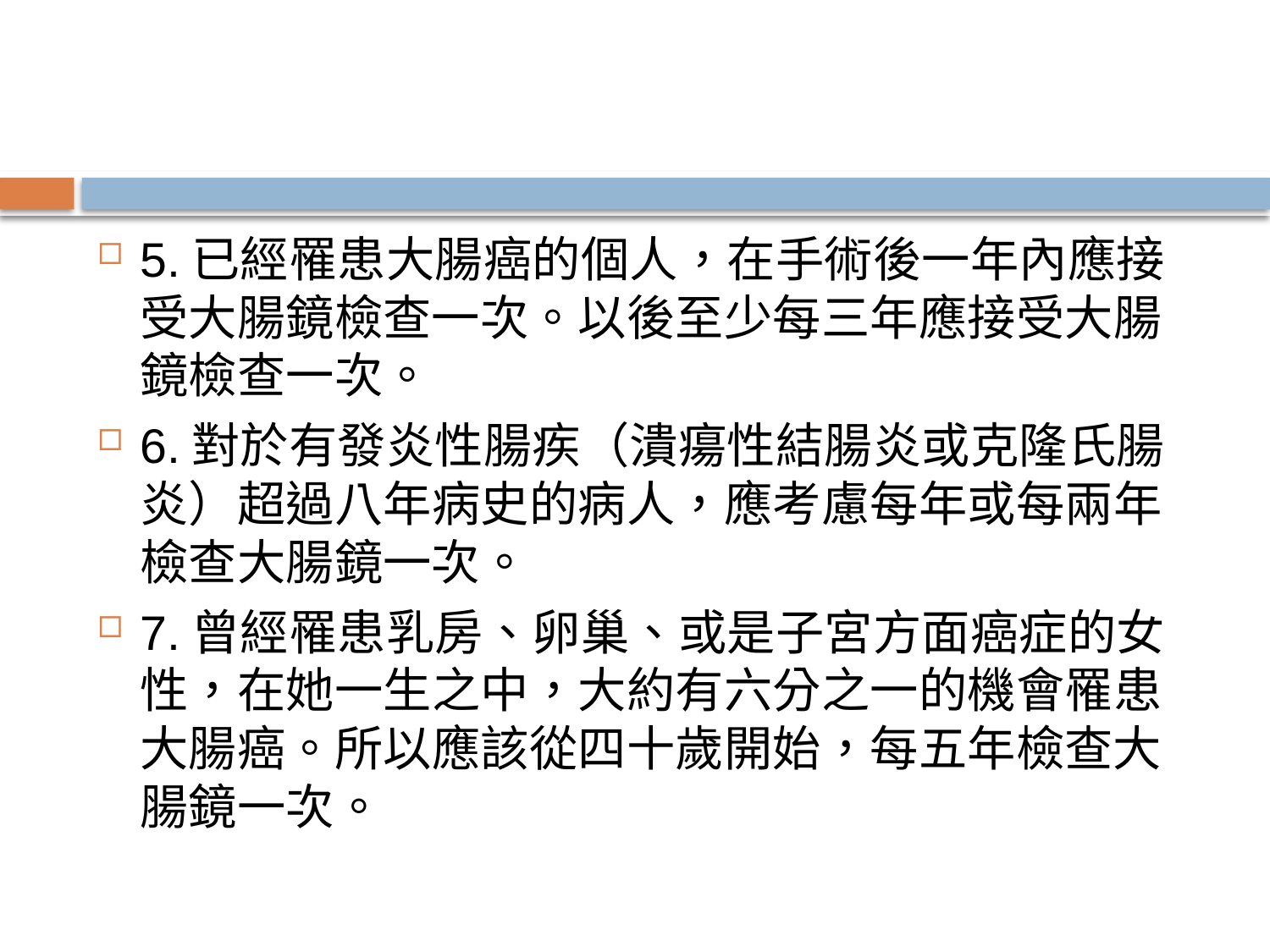

#
5.已經罹患大腸癌的個人，在手術後一年內應接受大腸鏡檢查一次。以後至少每三年應接受大腸鏡檢查一次。
6.對於有發炎性腸疾（潰瘍性結腸炎或克隆氏腸炎）超過八年病史的病人，應考慮每年或每兩年檢查大腸鏡一次。
7.曾經罹患乳房、卵巢、或是子宮方面癌症的女性，在她一生之中，大約有六分之一的機會罹患大腸癌。所以應該從四十歲開始，每五年檢查大腸鏡一次。